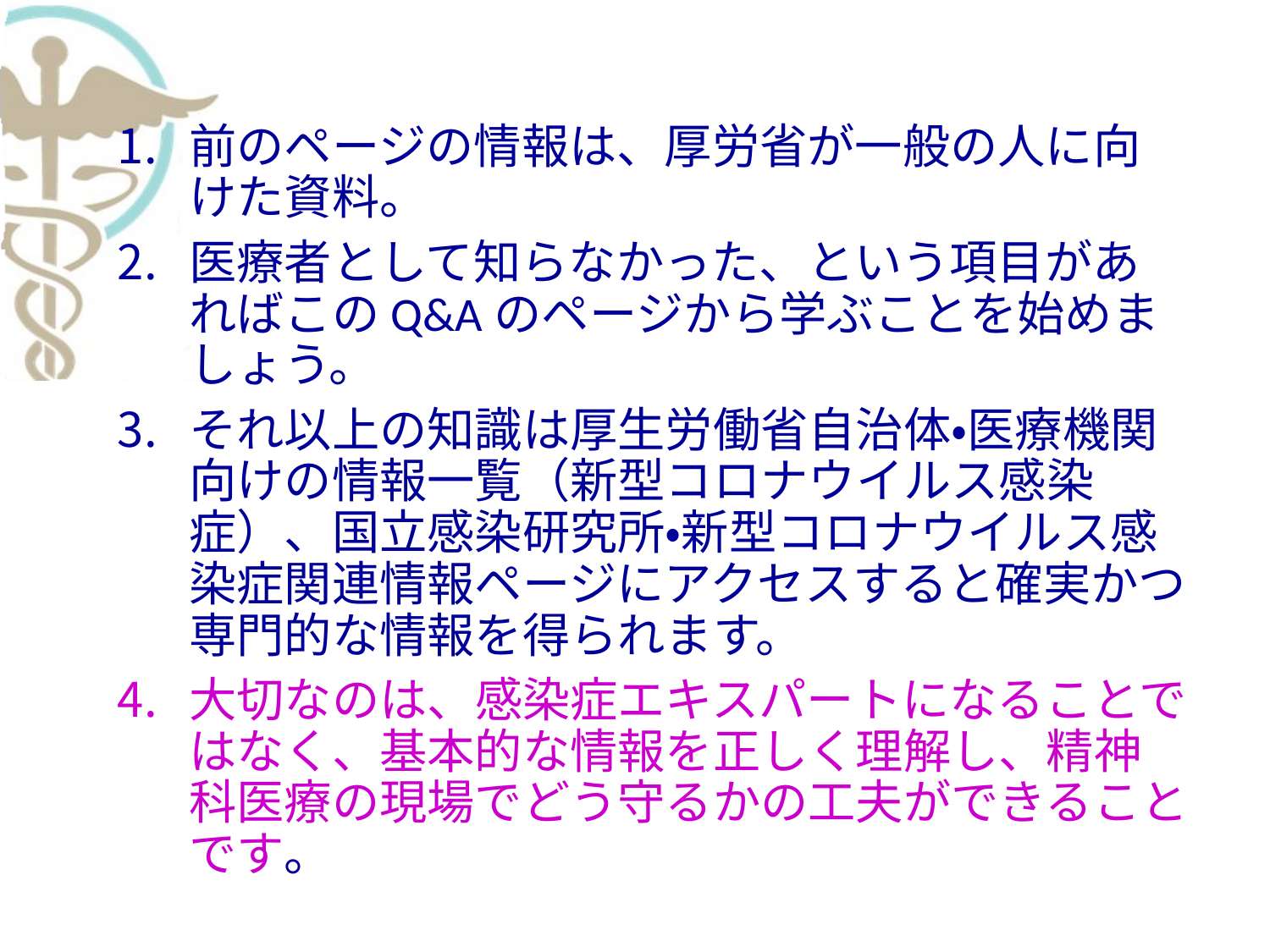

前のページの情報は、厚労省が一般の人に向けた資料。
医療者として知らなかった、という項目があればこのQ&Aのページから学ぶことを始めましょう。
それ以上の知識は厚生労働省自治体・医療機関向けの情報一覧（新型コロナウイルス感染症）、国立感染研究所・新型コロナウイルス感染症関連情報ページにアクセスすると確実かつ専門的な情報を得られます。
大切なのは、感染症エキスパートになることではなく、基本的な情報を正しく理解し、精神科医療の現場でどう守るかの工夫ができることです。